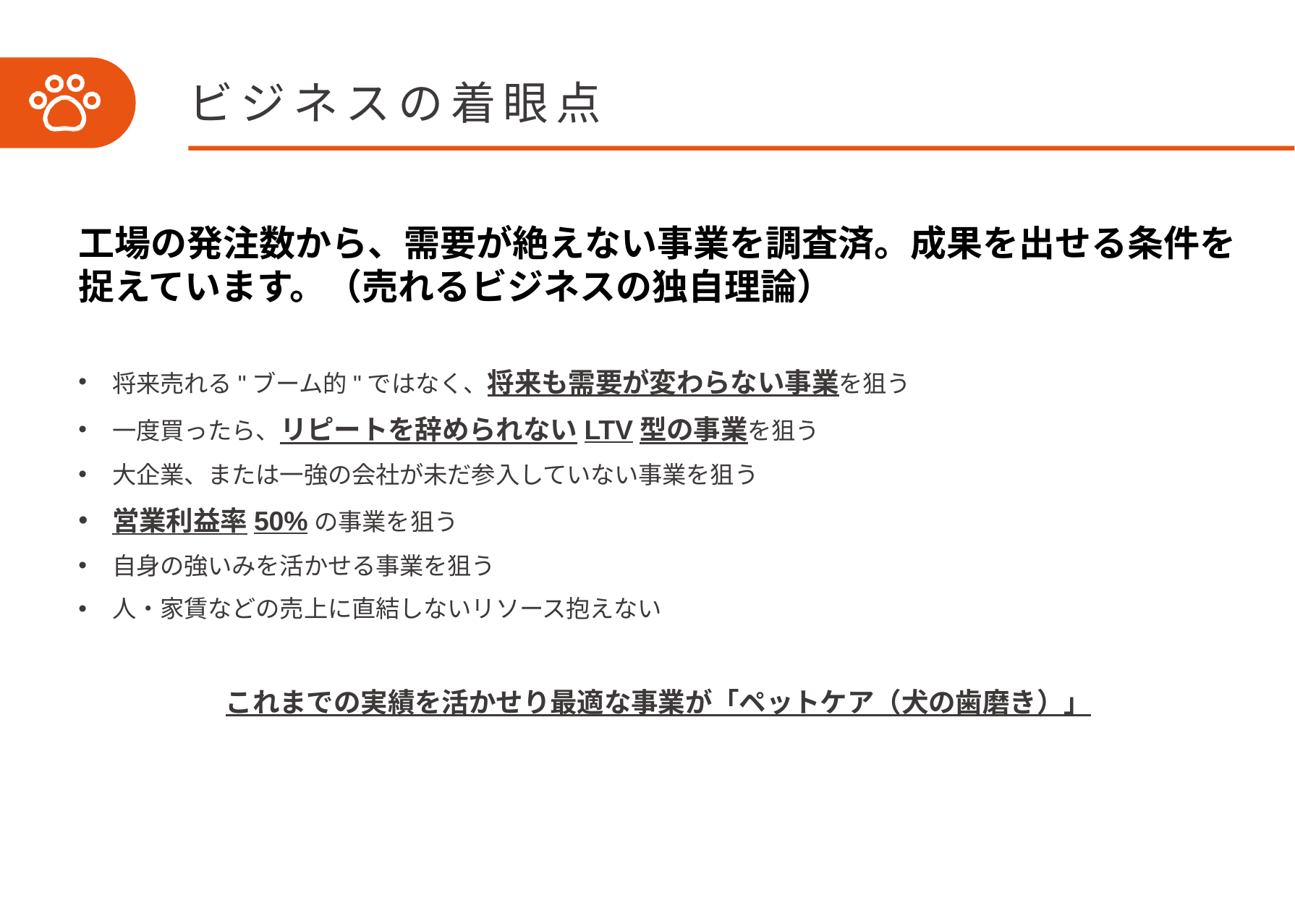

ビジネスの着眼点
工場の発注数から、需要が絶えない事業を調査済。成果を出せる条件を捉えています。（売れるビジネスの独自理論）

将来売れる"ブーム的"ではなく、将来も需要が変わらない事業を狙う
一度買ったら、リピートを辞められないLTV型の事業を狙う
大企業、または一強の会社が未だ参入していない事業を狙う
営業利益率50%の事業を狙う
自身の強いみを活かせる事業を狙う
人・家賃などの売上に直結しないリソース抱えない

これまでの実績を活かせり最適な事業が「ペットケア（犬の歯磨き）」